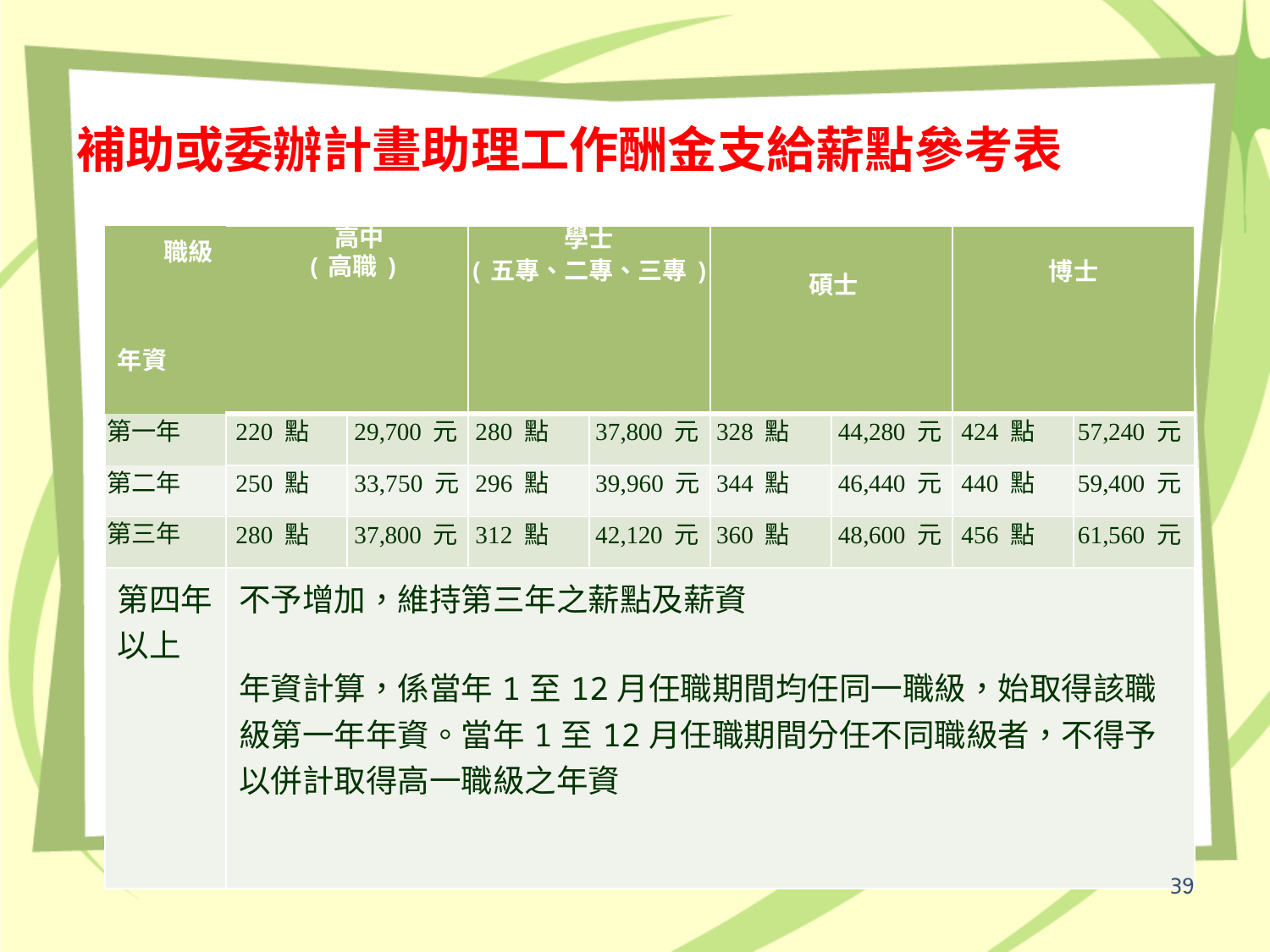

# 補助或委辦計畫助理工作酬金支給薪點參考表
| 職級 年資 | 高中 (高職) |  | 學士 (五專、二專、三專) |  | 碩士 |  | 博士 |  |
| --- | --- | --- | --- | --- | --- | --- | --- | --- |
| 第一年 | 220 點 | 29,700 元 | 280 點 | 37,800 元 | 328 點 | 44,280 元 | 424 點 | 57,240 元 |
| 第二年 | 250 點 | 33,750 元 | 296 點 | 39,960 元 | 344 點 | 46,440 元 | 440 點 | 59,400 元 |
| 第三年 | 280 點 | 37,800 元 | 312 點 | 42,120 元 | 360 點 | 48,600 元 | 456 點 | 61,560 元 |
| 第四年 以上 | 不予增加，維持第三年之薪點及薪資 年資計算，係當年1至12月任職期間均任同一職級，始取得該職級第一年年資。當年1至12月任職期間分任不同職級者，不得予以併計取得高一職級之年資 |  |  |  |  |  |  |  |
39